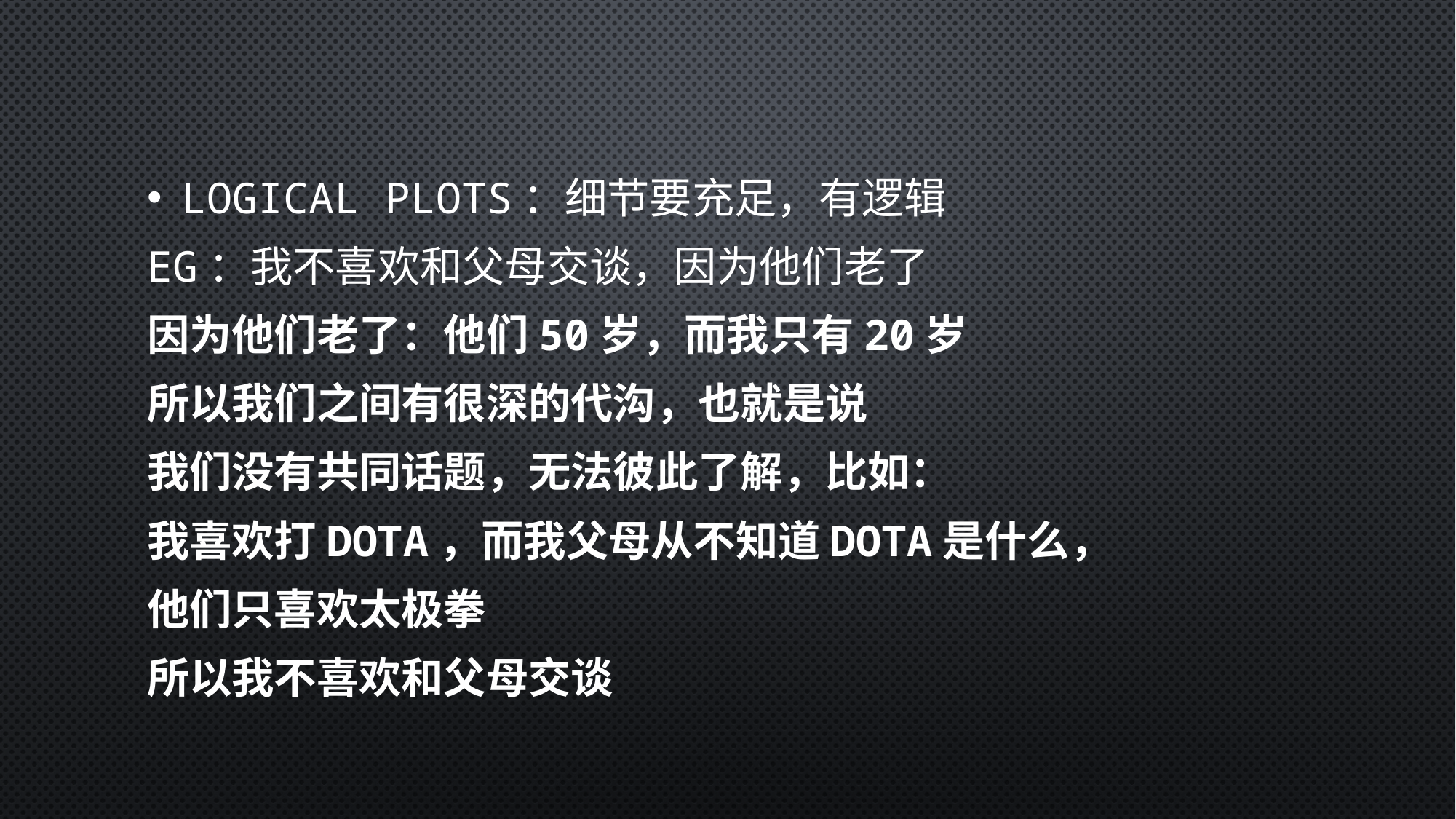

#
Logical plots：细节要充足，有逻辑
EG：我不喜欢和父母交谈，因为他们老了
因为他们老了：他们50岁，而我只有20岁
所以我们之间有很深的代沟，也就是说
我们没有共同话题，无法彼此了解，比如：
我喜欢打Dota，而我父母从不知道Dota是什么，
他们只喜欢太极拳
所以我不喜欢和父母交谈